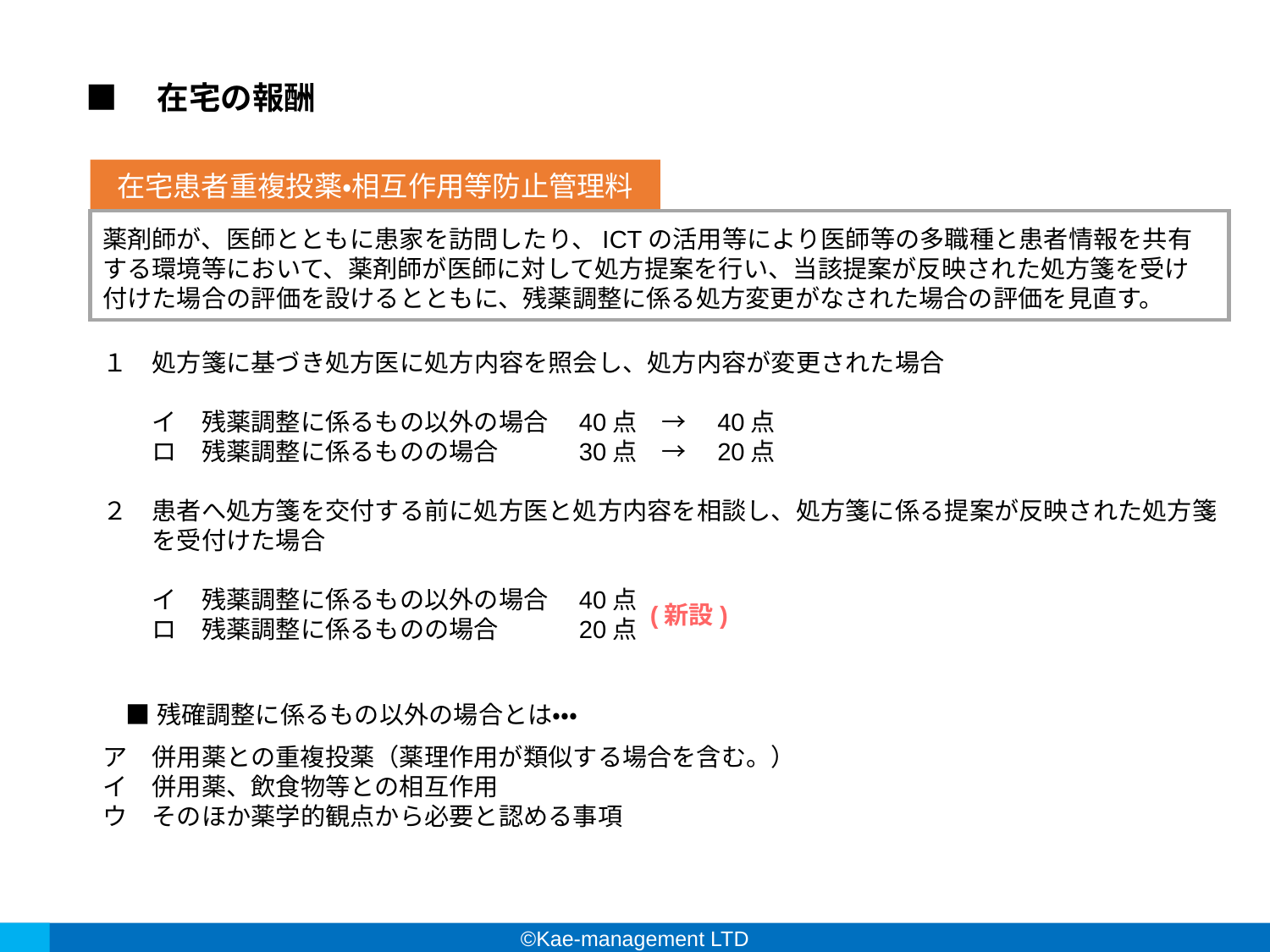

■　在宅の報酬
在宅患者重複投薬・相互作用等防止管理料

薬剤師が、医師とともに患家を訪問したり、ICTの活用等により医師等の多職種と患者情報を共有する環境等において、薬剤師が医師に対して処方提案を行い、当該提案が反映された処方箋を受け付けた場合の評価を設けるとともに、残薬調整に係る処方変更がなされた場合の評価を見直す。
１　処方箋に基づき処方医に処方内容を照会し、処方内容が変更された場合

　　イ　残薬調整に係るもの以外の場合　40点　→　40点
　　ロ　残薬調整に係るものの場合　　　30点　→　20点

２　患者へ処方箋を交付する前に処方医と処方内容を相談し、処方箋に係る提案が反映された処方箋
　　を受付けた場合

　　イ　残薬調整に係るもの以外の場合　40点
　　ロ　残薬調整に係るものの場合　　　20点

(新設)
■残確調整に係るもの以外の場合とは・・・
ア　併用薬との重複投薬（薬理作用が類似する場合を含む。）
イ　併用薬、飲食物等との相互作用
ウ　そのほか薬学的観点から必要と認める事項